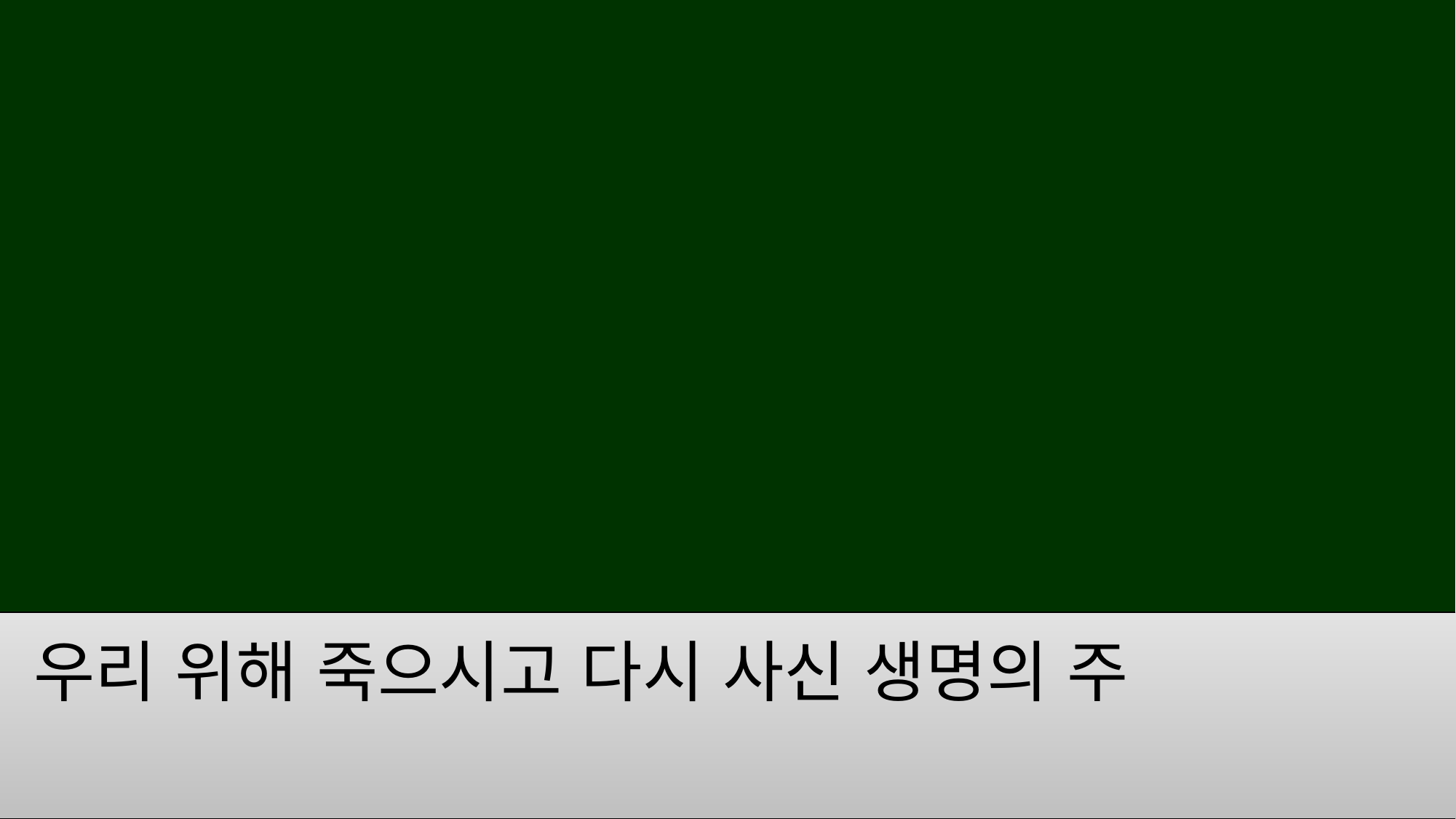

우리 위해 죽으시고 다시 사신 생명의 주